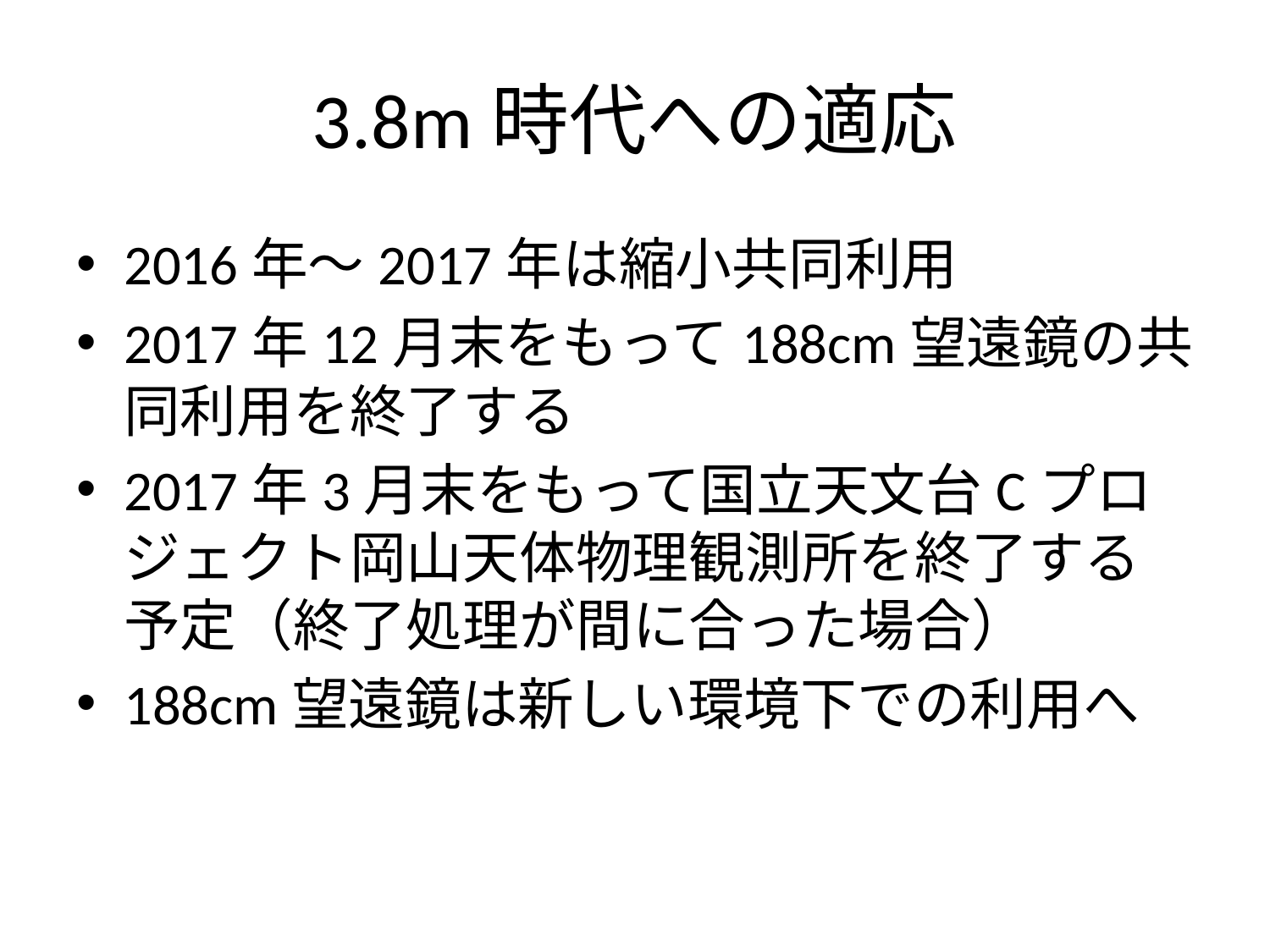

# 3.8m時代への適応
2016年～2017年は縮小共同利用
2017年12月末をもって188cm望遠鏡の共同利用を終了する
2017年3月末をもって国立天文台Cプロジェクト岡山天体物理観測所を終了する予定（終了処理が間に合った場合）
188cm望遠鏡は新しい環境下での利用へ